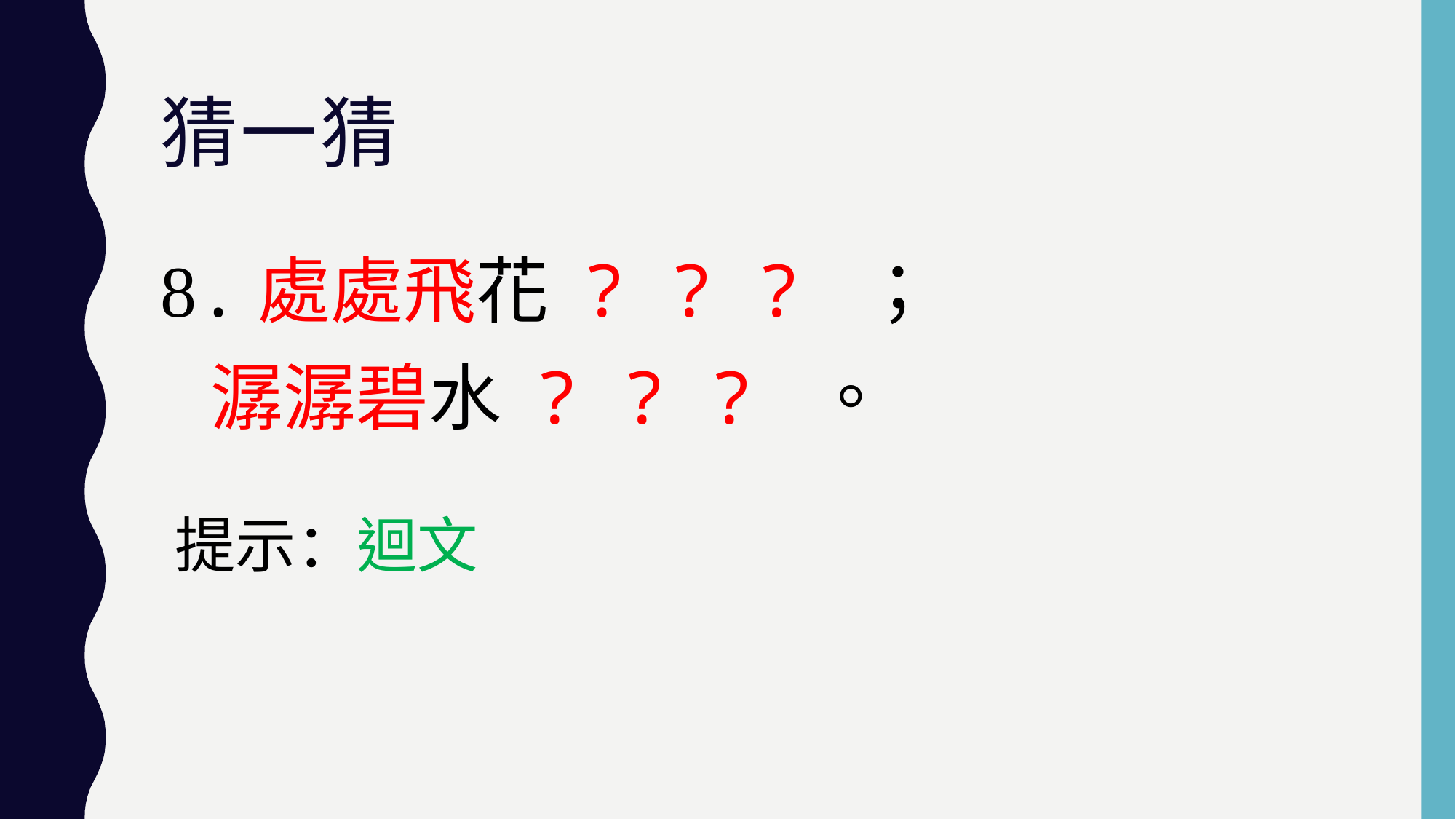

# 猜一猜
8.處處飛花 ? ? ? ；
  潺潺碧水 ? ? ? 。
提示：迴文